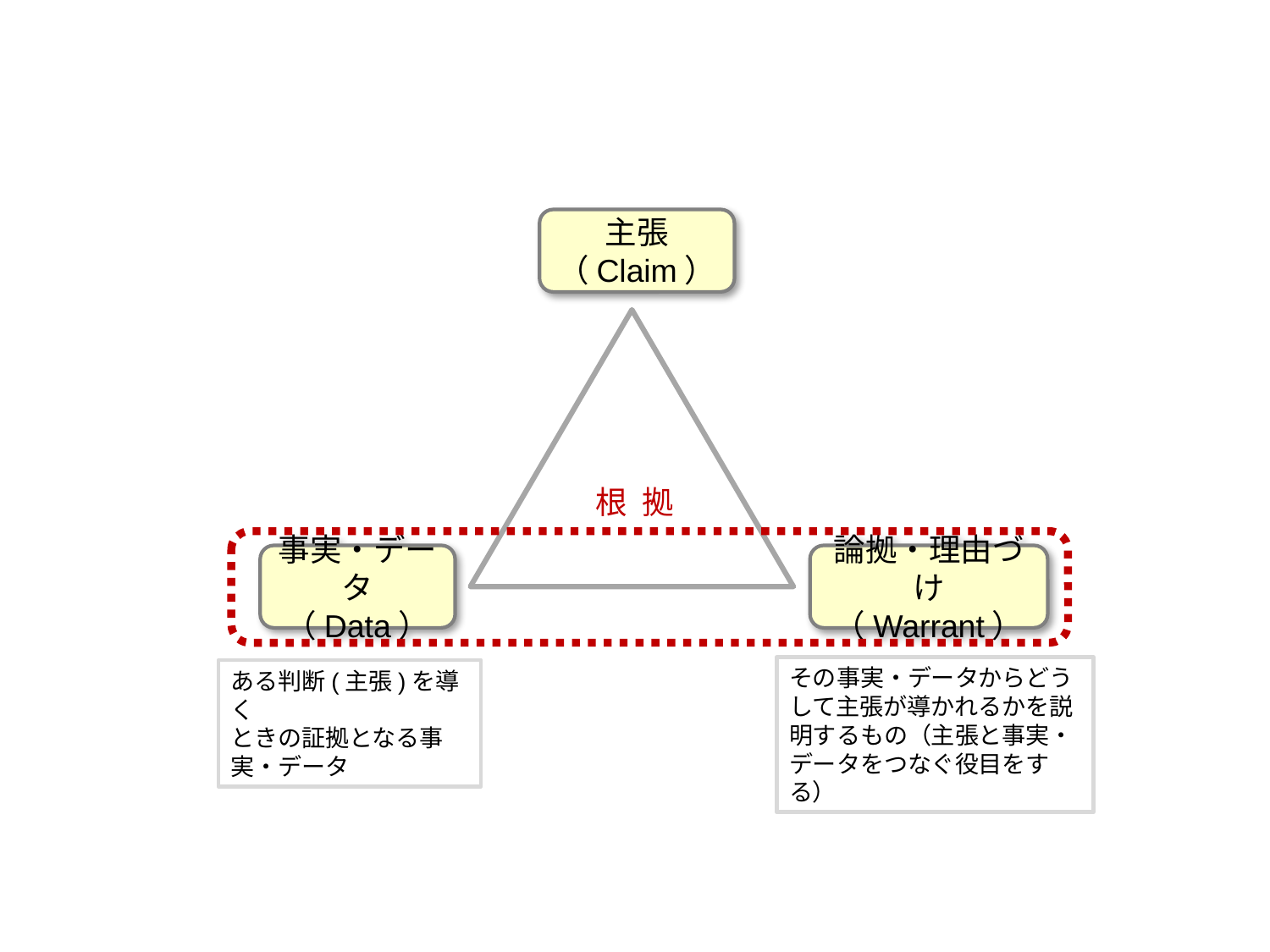

主張
（Claim）

根 拠

事実・データ
（Data）
論拠・理由づけ
（Warrant）
その事実・データからどうして主張が導かれるかを説明するもの（主張と事実・データをつなぐ役目をする）
ある判断(主張)を導く
ときの証拠となる事実・データ